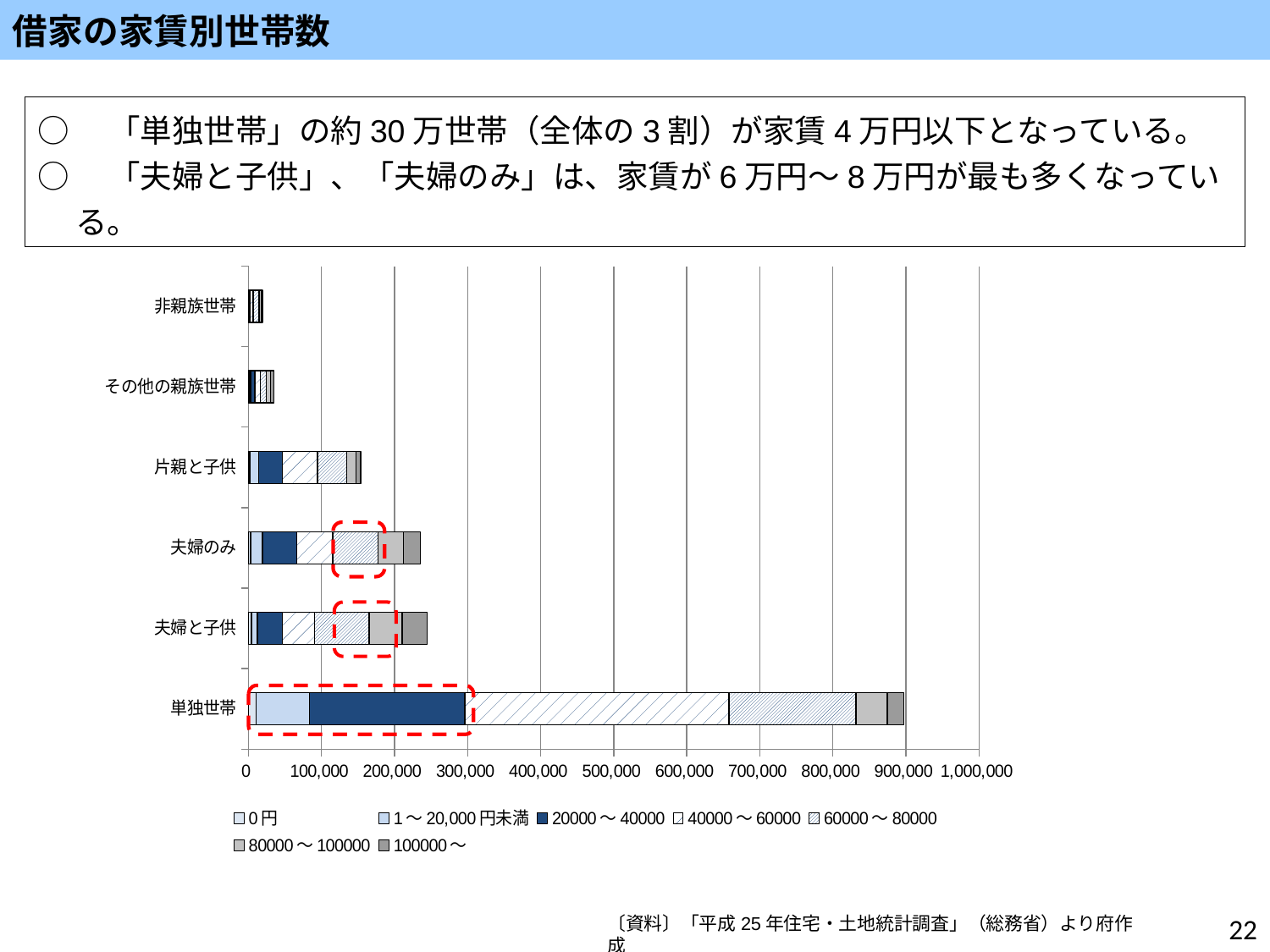

借家の家賃別世帯数
○　「単独世帯」の約30万世帯（全体の3割）が家賃4万円以下となっている。
○　「夫婦と子供」、「夫婦のみ」は、家賃が6万円～8万円が最も多くなっている。

### Chart

| Category | 0円 | 1～20,000円未満 | 20000～40000 | 40000～60000 | 60000～80000 | 80000～100000 | 100000～ |
|---|---|---|---|---|---|---|---|
| 単独世帯 | 10250.786464590008 | 73332.4098494699 | 212827.71675954008 | 361604.1902896488 | 173384.16505116955 | 43300.464217569956 | 22486.605864690027 |
| 夫婦と子供 | 4076.5493458600026 | 7943.59192172 | 34115.037982810005 | 44196.61500915996 | 74971.73997187018 | 44897.20663320999 | 34368.85093974997 |
| 夫婦のみ | 3159.2502985799997 | 15926.149678570007 | 47109.137559599956 | 49047.04971767997 | 62004.49920056999 | 35069.74243615005 | 22784.235638109993 |
| 片親と子供 | 1818.9792703100002 | 12392.492844489996 | 32250.603001410025 | 47916.526049690074 | 39819.412904659956 | 12845.329872609995 | 6373.77932634 |
| その他の親族世帯 | 698.1136279499999 | 2144.7845136299998 | 5898.488197670002 | 7440.577542600003 | 8366.718759550004 | 5750.81319868 | 4312.08357638 |
| 非親族世帯 | 164.08737885 | 497.82279105000003 | 1436.5383892600003 | 4410.459238740004 | 7987.635129380004 | 3363.806129669997 | 1443.9452940199997 |

22
〔資料〕「平成25年住宅・土地統計調査」（総務省）より府作成